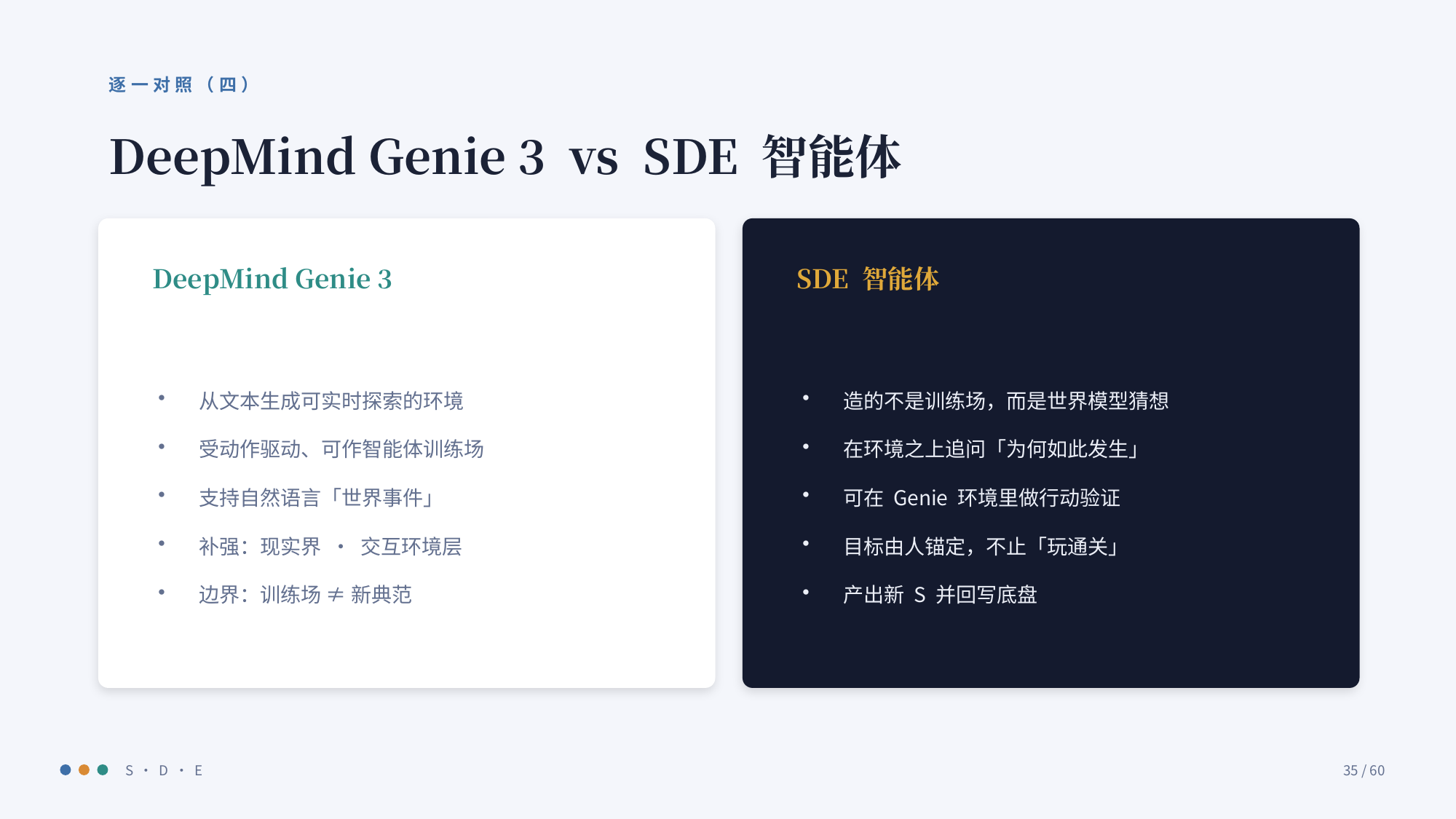

逐一对照（四）
DeepMind Genie 3  vs  SDE 智能体

DeepMind Genie 3
SDE 智能体
从文本生成可实时探索的环境
受动作驱动、可作智能体训练场
支持自然语言「世界事件」
补强：现实界 · 交互环境层
边界：训练场 ≠ 新典范
造的不是训练场，而是世界模型猜想
在环境之上追问「为何如此发生」
可在 Genie 环境里做行动验证
目标由人锚定，不止「玩通关」
产出新 S 并回写底盘
S · D · E
35 / 60